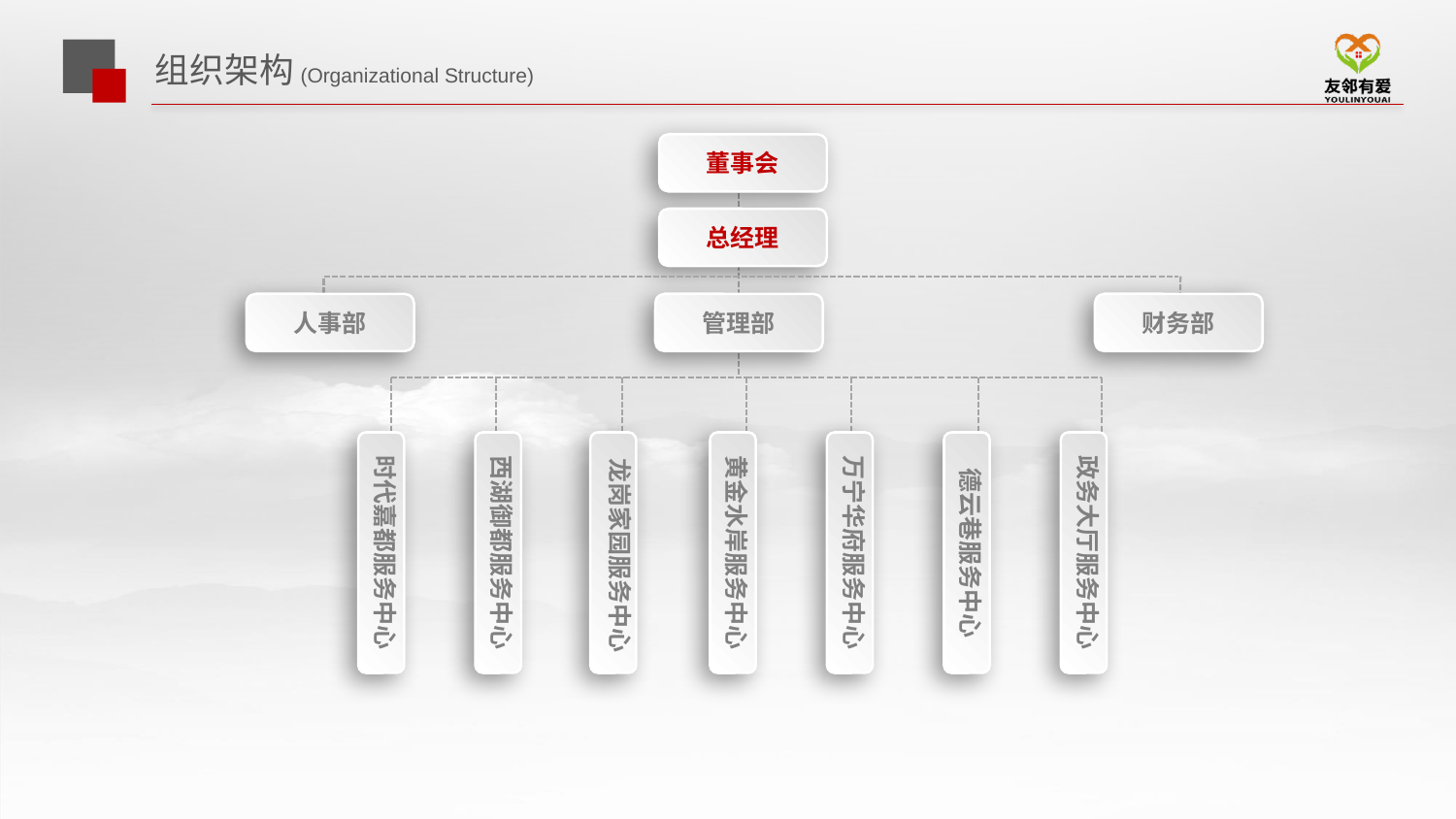

# 组织架构(Organizational Structure)

董事会

总经理

人事部

管理部

财务部

时代嘉都服务中心

西湖御都服务中心

龙岗家园服务中心

黄金水岸服务中心

万宁华府服务中心

德云巷服务中心

政务大厅服务中心